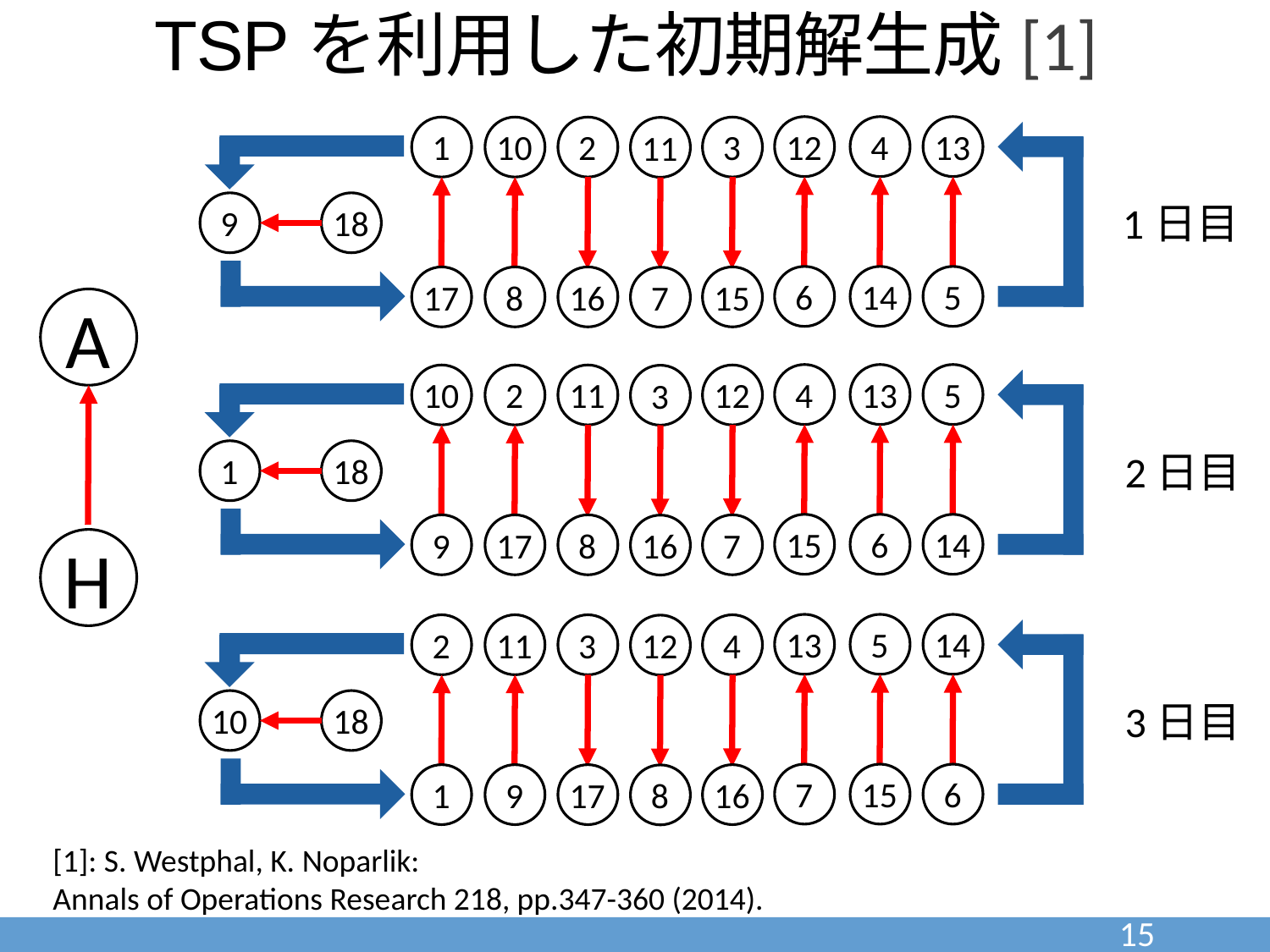

TSPを利用した初期解生成[1]

12

6

4

14

13

5

1

17

10

8

2

16

3

15

11

7

9
18

1日目

A

H

4

15

13

6

5

14

10

9

2

17

11

8

12

7

3

16

1
18

2日目

13

7

5

15

14

6

2

1

11

9

3

17

4

16

12

8

10
18

3日目
[1]: S. Westphal, K. Noparlik:
Annals of Operations Research 218, pp.347-360 (2014).
15